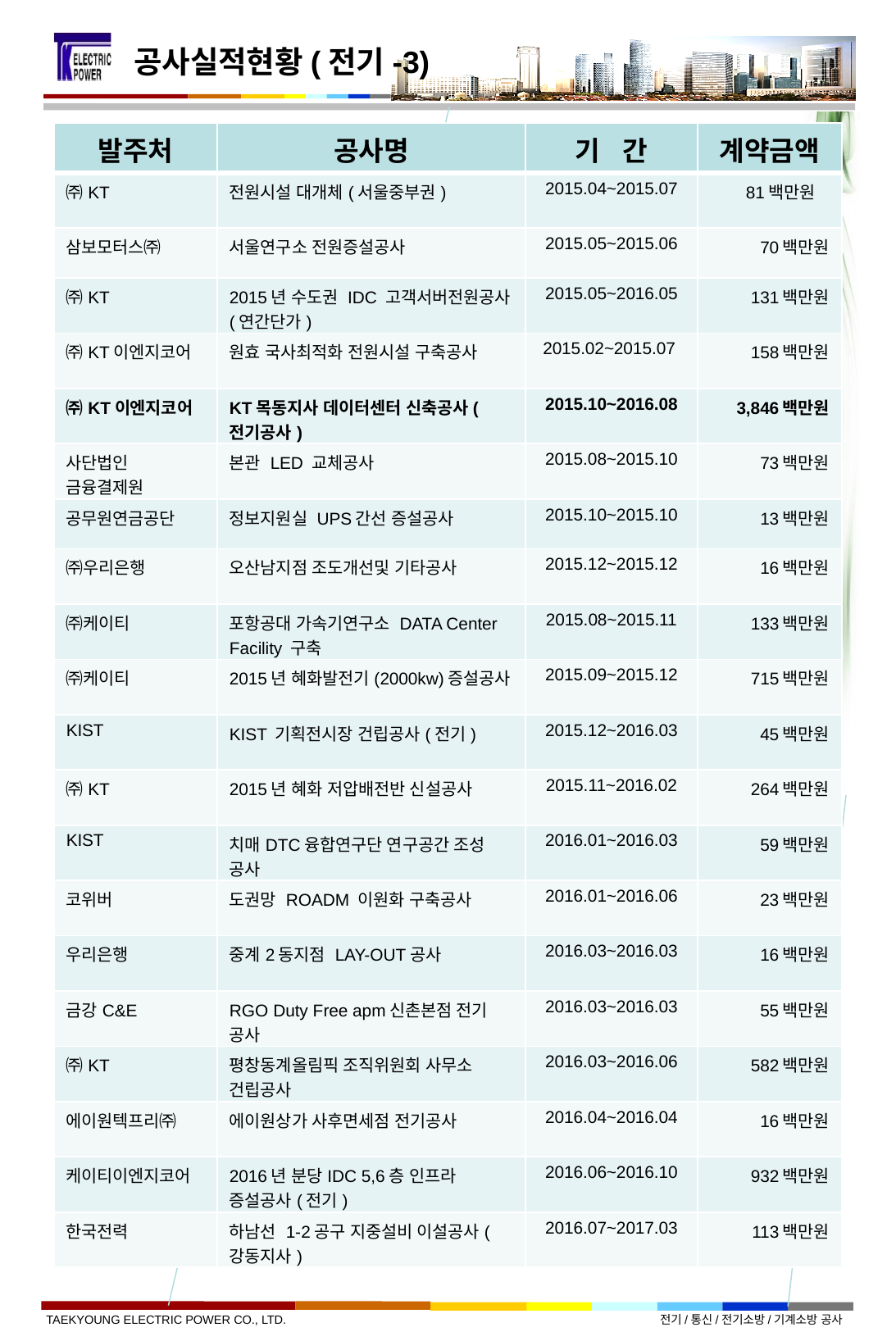

공사실적현황(전기-3)
| 발주처 | 공사명 | 기 간 | 계약금액 |
| --- | --- | --- | --- |
| ㈜KT | 전원시설 대개체(서울중부권) | 2015.04~2015.07 | 81백만원 |
| 삼보모터스㈜ | 서울연구소 전원증설공사 | 2015.05~2015.06 | 70백만원 |
| ㈜KT | 2015년 수도권 IDC 고객서버전원공사(연간단가) | 2015.05~2016.05 | 131백만원 |
| ㈜KT이엔지코어 | 원효 국사최적화 전원시설 구축공사 | 2015.02~2015.07 | 158백만원 |
| ㈜KT이엔지코어 | KT목동지사 데이터센터 신축공사(전기공사) | 2015.10~2016.08 | 3,846백만원 |
| 사단법인 금융결제원 | 본관 LED 교체공사 | 2015.08~2015.10 | 73백만원 |
| 공무원연금공단 | 정보지원실 UPS간선 증설공사 | 2015.10~2015.10 | 13백만원 |
| ㈜우리은행 | 오산남지점 조도개선및 기타공사 | 2015.12~2015.12 | 16백만원 |
| ㈜케이티 | 포항공대 가속기연구소 DATA Center Facility 구축 | 2015.08~2015.11 | 133백만원 |
| ㈜케이티 | 2015년 혜화발전기(2000kw)증설공사 | 2015.09~2015.12 | 715백만원 |
| KIST | KIST 기획전시장 건립공사(전기) | 2015.12~2016.03 | 45백만원 |
| ㈜KT | 2015년 혜화 저압배전반 신설공사 | 2015.11~2016.02 | 264백만원 |
| KIST | 치매DTC융합연구단 연구공간 조성 공사 | 2016.01~2016.03 | 59백만원 |
| 코위버 | 도권망 ROADM 이원화 구축공사 | 2016.01~2016.06 | 23백만원 |
| 우리은행 | 중계2동지점 LAY-OUT공사 | 2016.03~2016.03 | 16백만원 |
| 금강C&E | RGO Duty Free apm신촌본점 전기 공사 | 2016.03~2016.03 | 55백만원 |
| ㈜KT | 평창동계올림픽 조직위원회 사무소 건립공사 | 2016.03~2016.06 | 582백만원 |
| 에이원텍프리㈜ | 에이원상가 사후면세점 전기공사 | 2016.04~2016.04 | 16백만원 |
| 케이티이엔지코어 | 2016년 분당IDC 5,6층 인프라 증설공사(전기) | 2016.06~2016.10 | 932백만원 |
| 한국전력 | 하남선 1-2공구 지중설비 이설공사(강동지사) | 2016.07~2017.03 | 113백만원 |